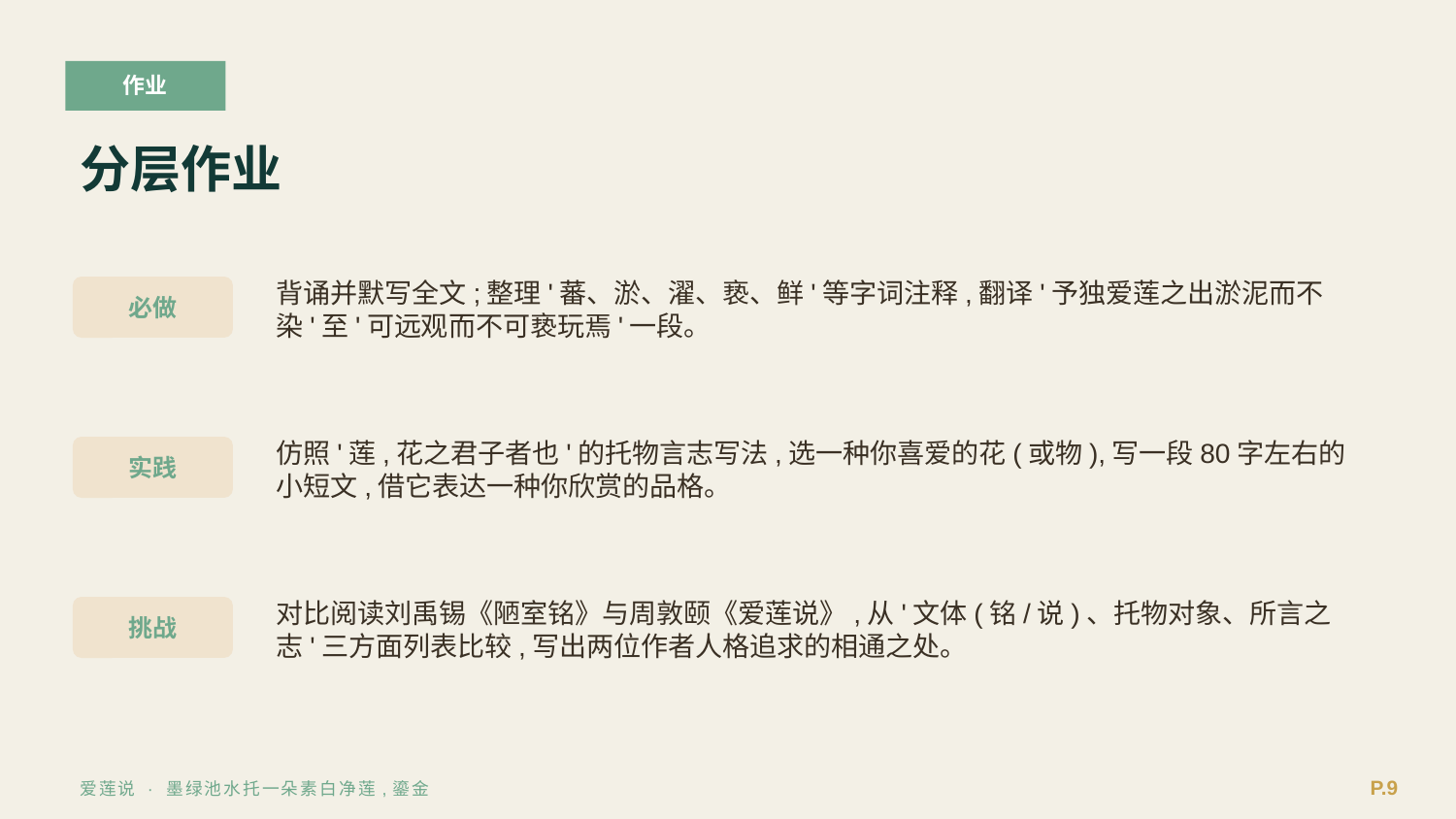

作业

分层作业
背诵并默写全文;整理'蕃、淤、濯、亵、鲜'等字词注释,翻译'予独爱莲之出淤泥而不染'至'可远观而不可亵玩焉'一段。
必做

仿照'莲,花之君子者也'的托物言志写法,选一种你喜爱的花(或物),写一段80字左右的小短文,借它表达一种你欣赏的品格。
实践

对比阅读刘禹锡《陋室铭》与周敦颐《爱莲说》,从'文体(铭/说)、托物对象、所言之志'三方面列表比较,写出两位作者人格追求的相通之处。
挑战

P.9
爱莲说 · 墨绿池水托一朵素白净莲,鎏金